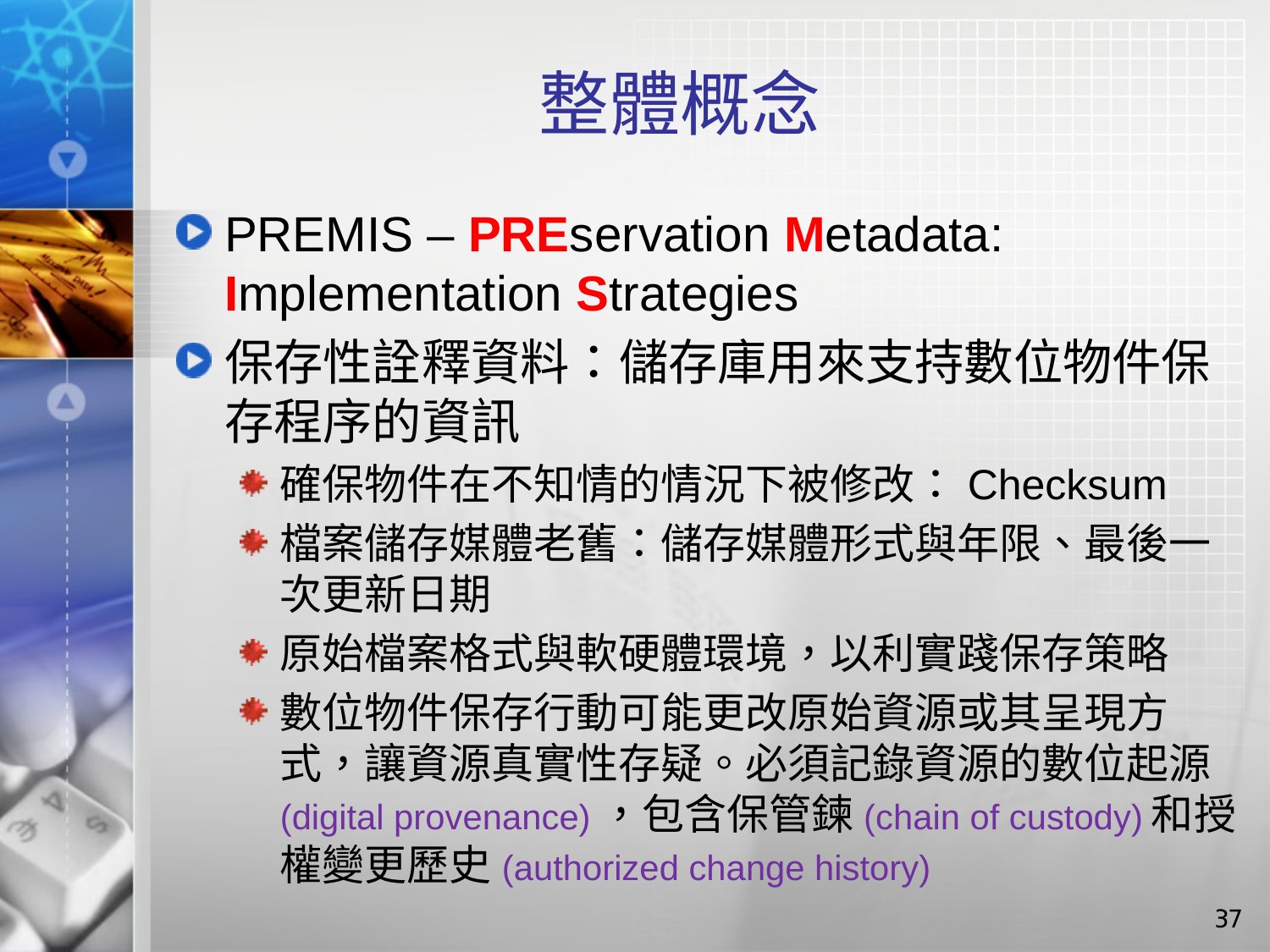

# 整體概念
PREMIS – PREservation Metadata: Implementation Strategies
保存性詮釋資料：儲存庫用來支持數位物件保存程序的資訊
確保物件在不知情的情況下被修改：Checksum
檔案儲存媒體老舊：儲存媒體形式與年限、最後一次更新日期
原始檔案格式與軟硬體環境，以利實踐保存策略
數位物件保存行動可能更改原始資源或其呈現方式，讓資源真實性存疑。必須記錄資源的數位起源(digital provenance)，包含保管鍊(chain of custody)和授權變更歷史(authorized change history)
37